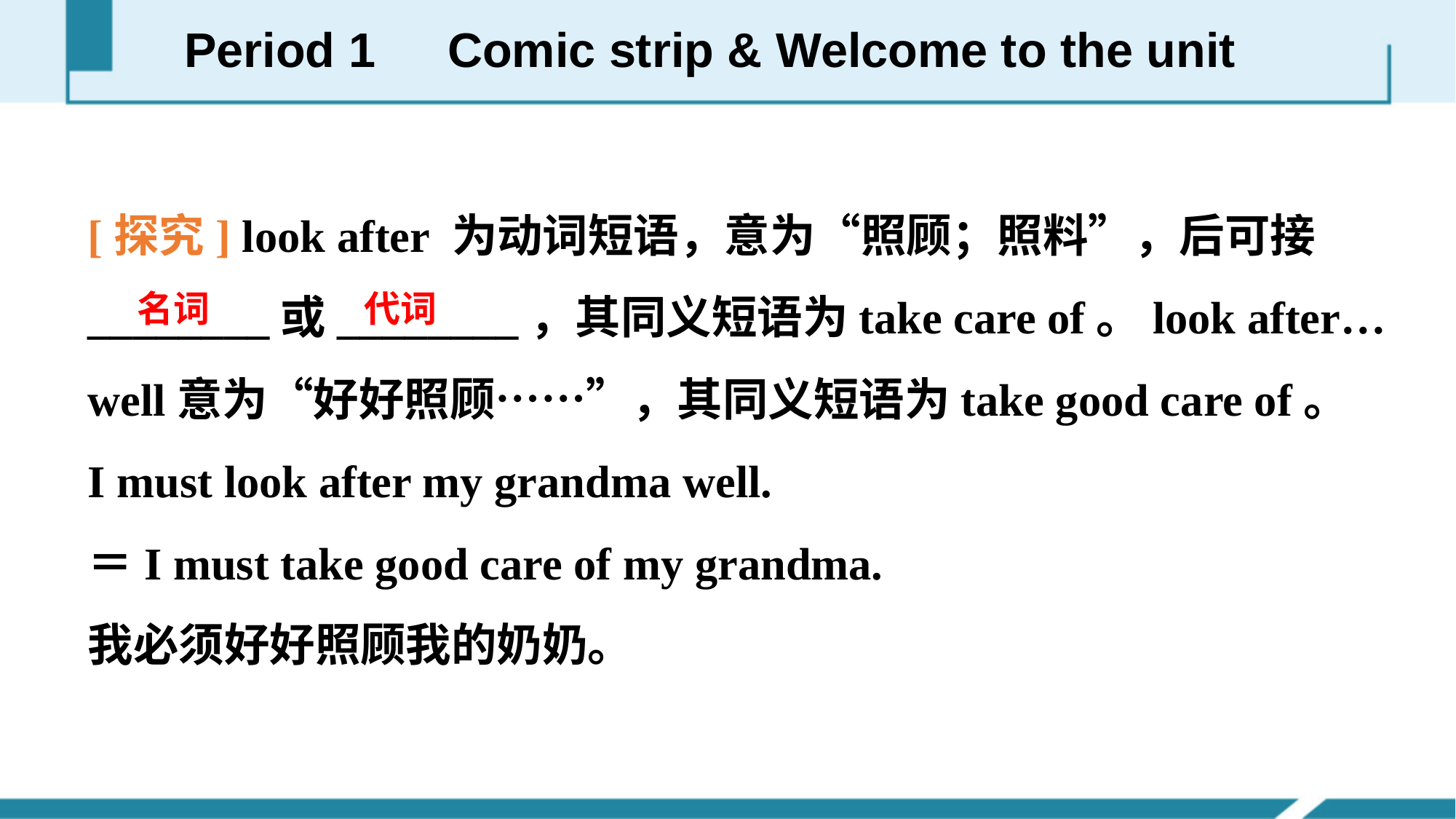

Period 1　Comic strip & Welcome to the unit
[探究] look after 为动词短语，意为“照顾；照料”，后可接________或________，其同义短语为take care of。look after…well意为“好好照顾……”，其同义短语为take good care of。
I must look after my grandma well.
＝I must take good care of my grandma.
我必须好好照顾我的奶奶。
名词
代词